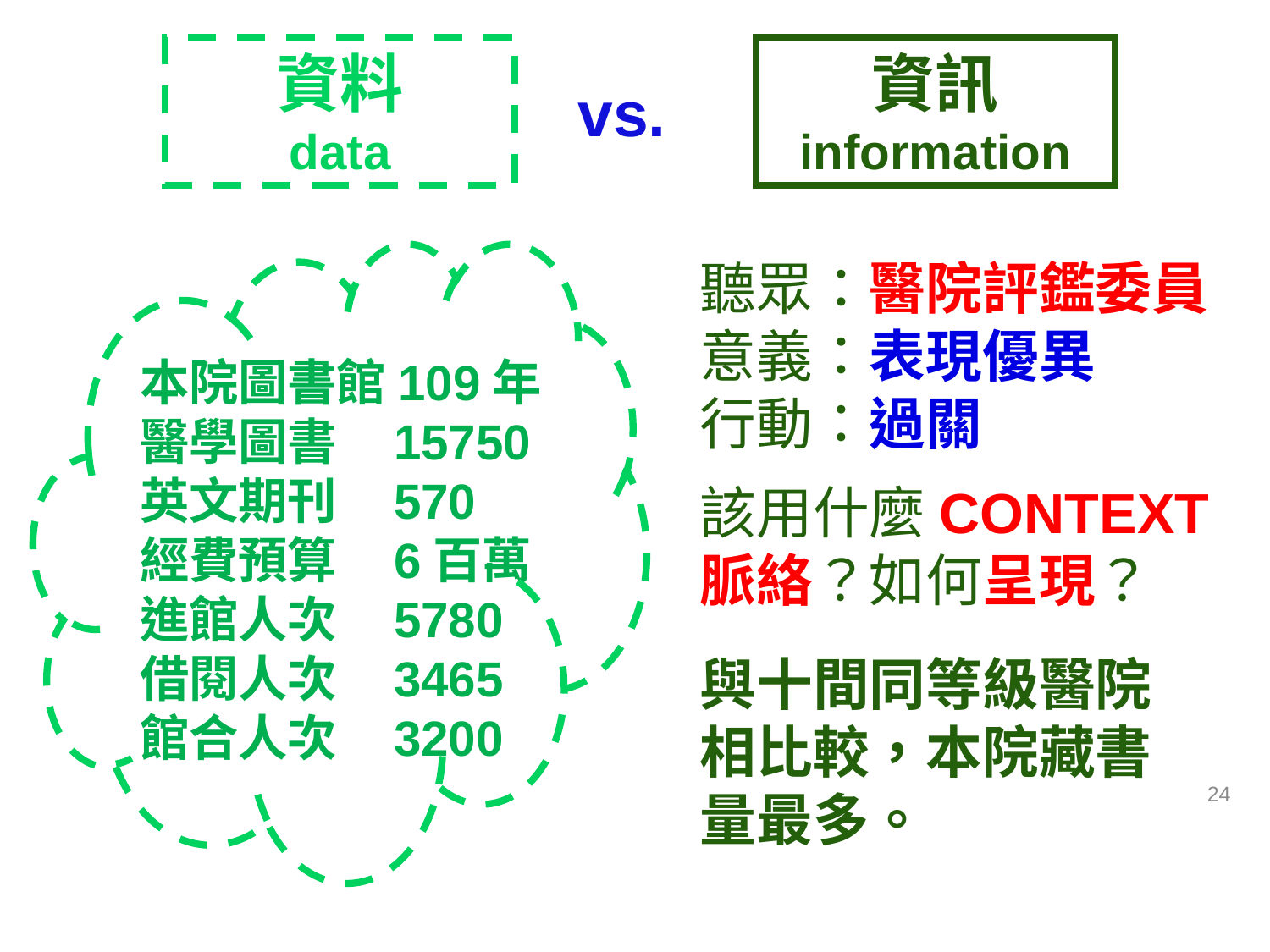

資料
data
資訊
information
vs.

本院圖書館109年
醫學圖書	15750
英文期刊	570
經費預算	6百萬
進館人次	5780
借閱人次	3465
館合人次	3200
聽眾：醫院評鑑委員
意義：表現優異
行動：過關
該用什麼CONTEXT脈絡？如何呈現？
與十間同等級醫院相比較，本院藏書量最多。
24